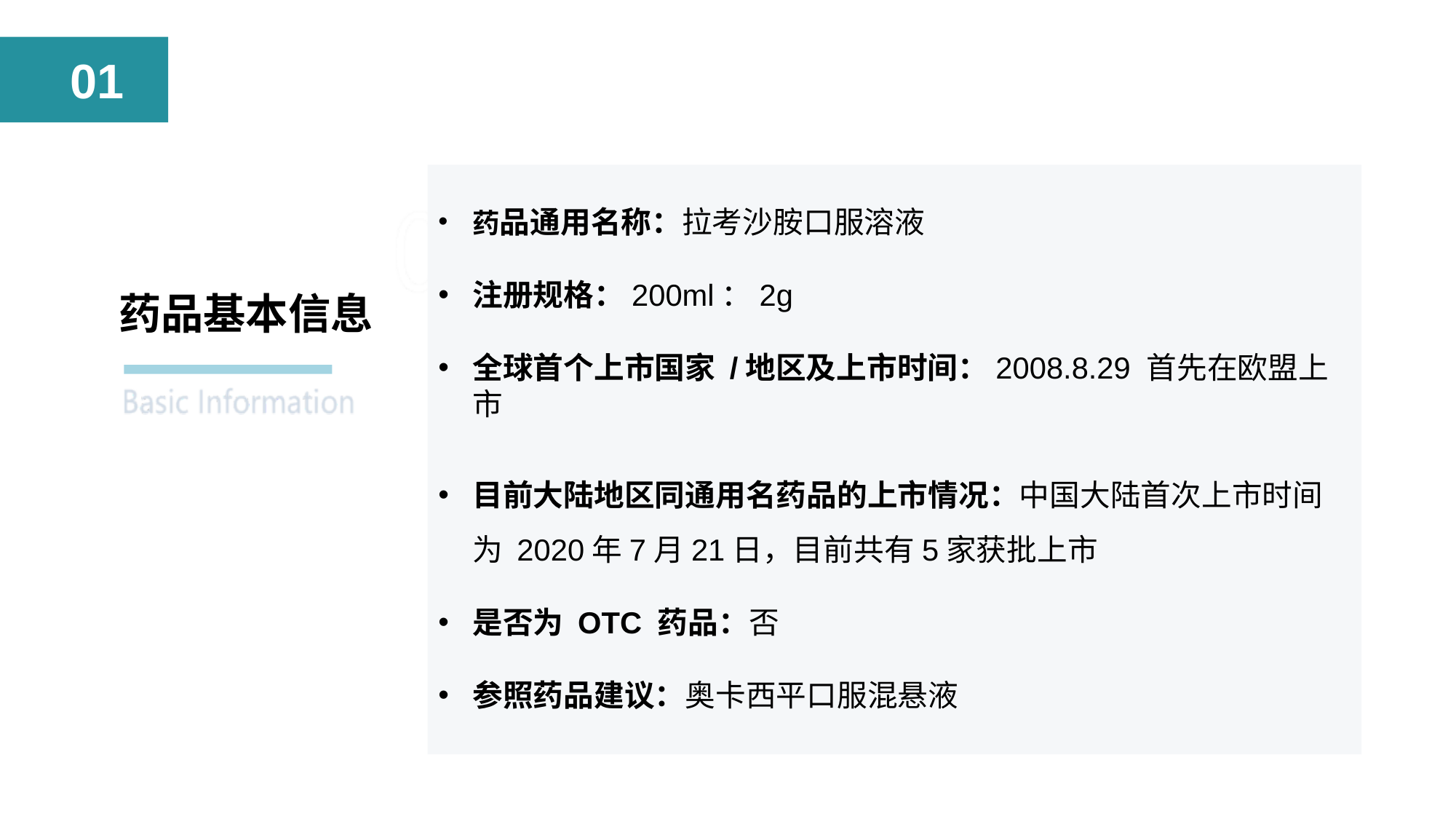

01

药品通用名称：拉考沙胺口服溶液

注册规格：200ml：2g

全球首个上市国家 /地区及上市时间：2008.8.29 首先在欧盟上市

目前大陆地区同通用名药品的上市情况：中国大陆首次上市时间为 2020年7月21日，目前共有5家获批上市

是否为 OTC 药品：否

参照药品建议：奥卡西平口服混悬液

药品基本信息